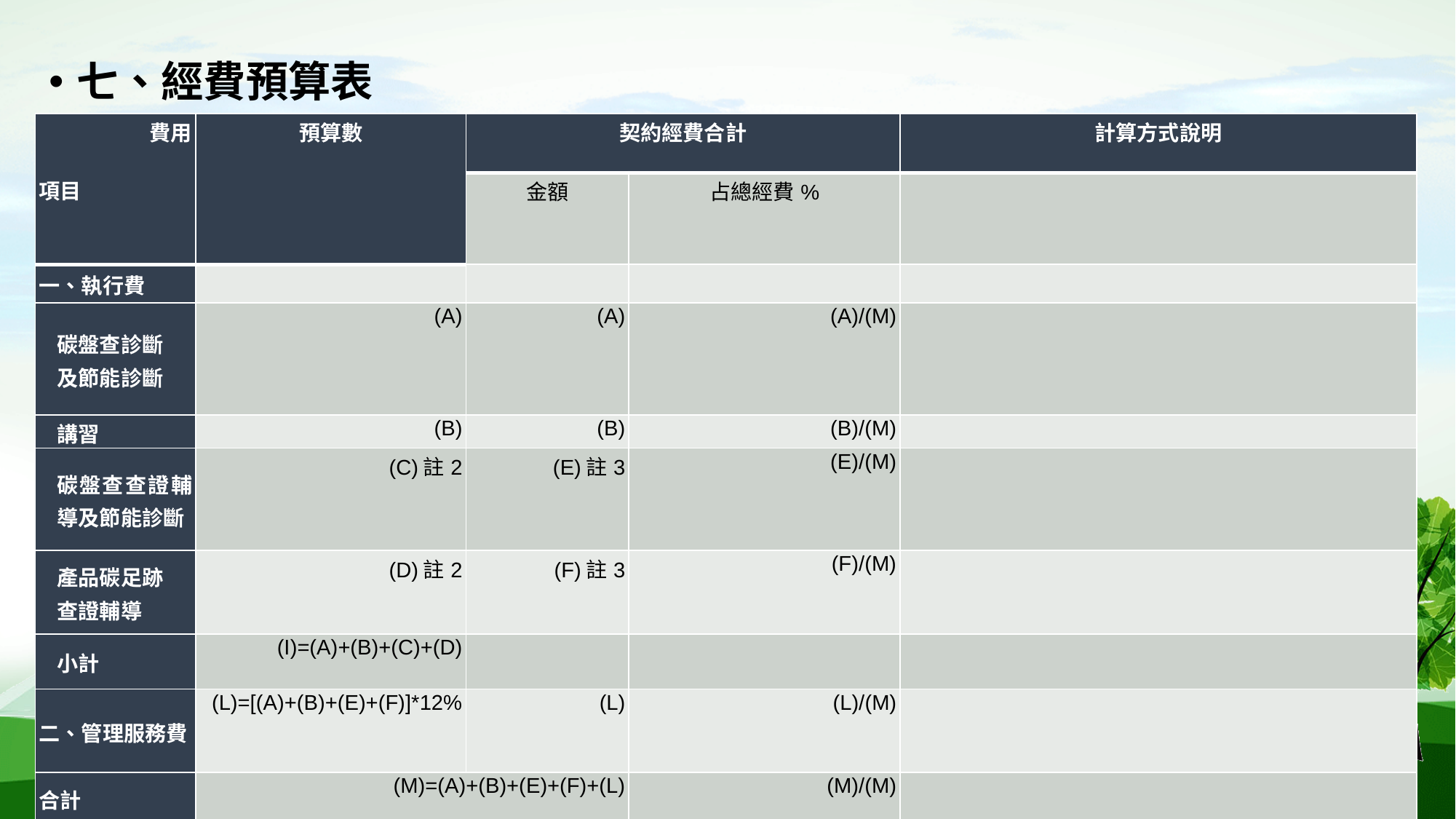

七、經費預算表
| 費用   項目 | 預算數 | 契約經費合計 |  | 計算方式說明 |
| --- | --- | --- | --- | --- |
|  |  | 金額 | 占總經費% |  |
| 一、執行費 |  |  |  |  |
| 碳盤查診斷 及節能診斷 | (A) | (A) | (A)/(M) |  |
| 講習 | (B) | (B) | (B)/(M) |  |
| 碳盤查查證輔導及節能診斷 | (C)註2 | (E)註3 | (E)/(M) |  |
| 產品碳足跡 查證輔導 | (D)註2 | (F)註3 | (F)/(M) |  |
| 小計 | (I)=(A)+(B)+(C)+(D) |  |  |  |
| 二、管理服務費 | (L)=[(A)+(B)+(E)+(F)]\*12% | (L) | (L)/(M) |  |
| 合計 請領契約經費 | (M)=(A)+(B)+(E)+(F)+(L) |  | (M)/(M) |  |